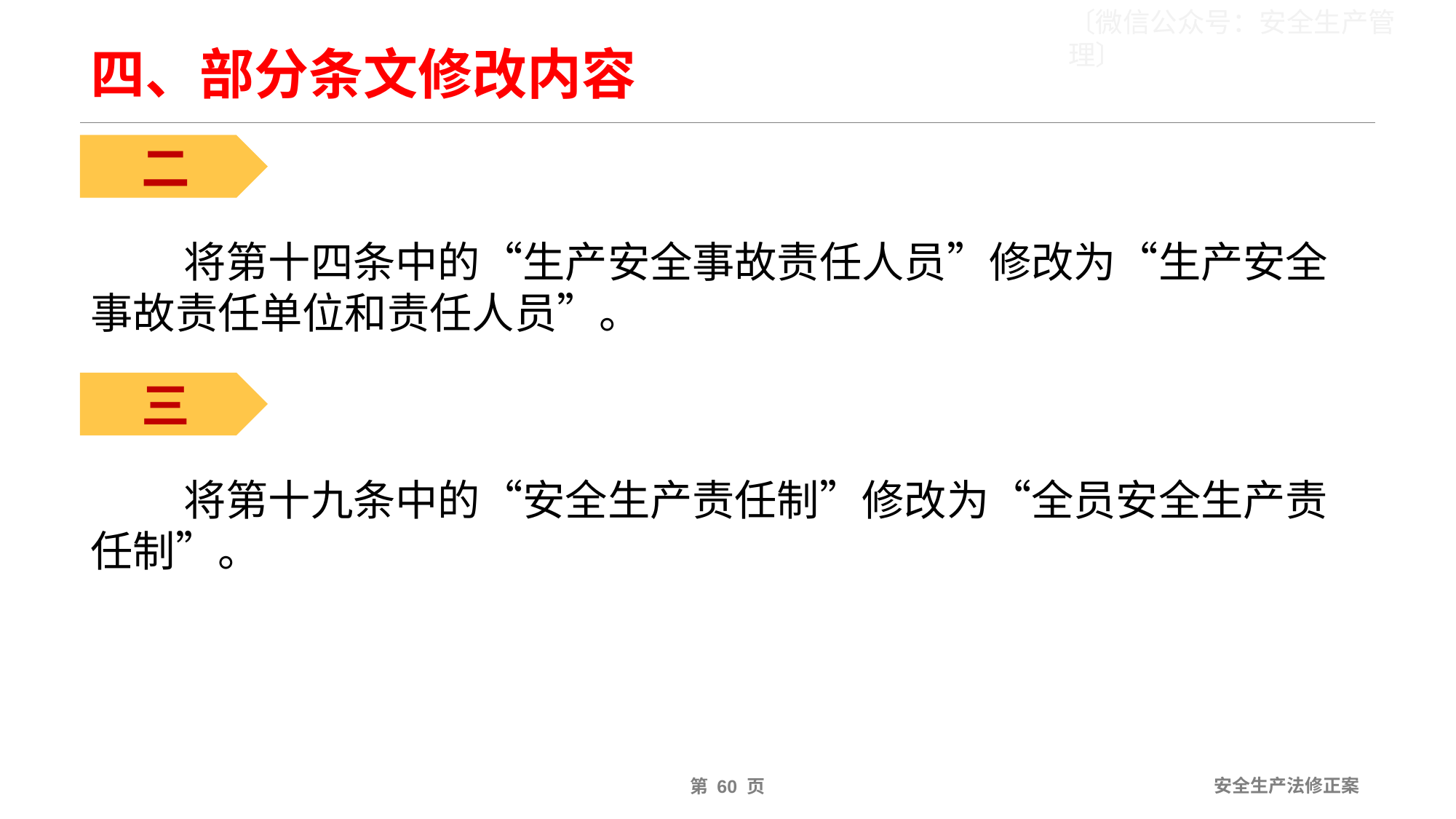

四、部分条文修改内容
二
   将第十四条中的“生产安全事故责任人员”修改为“生产安全事故责任单位和责任人员”。
三
   将第十九条中的“安全生产责任制”修改为“全员安全生产责任制”。